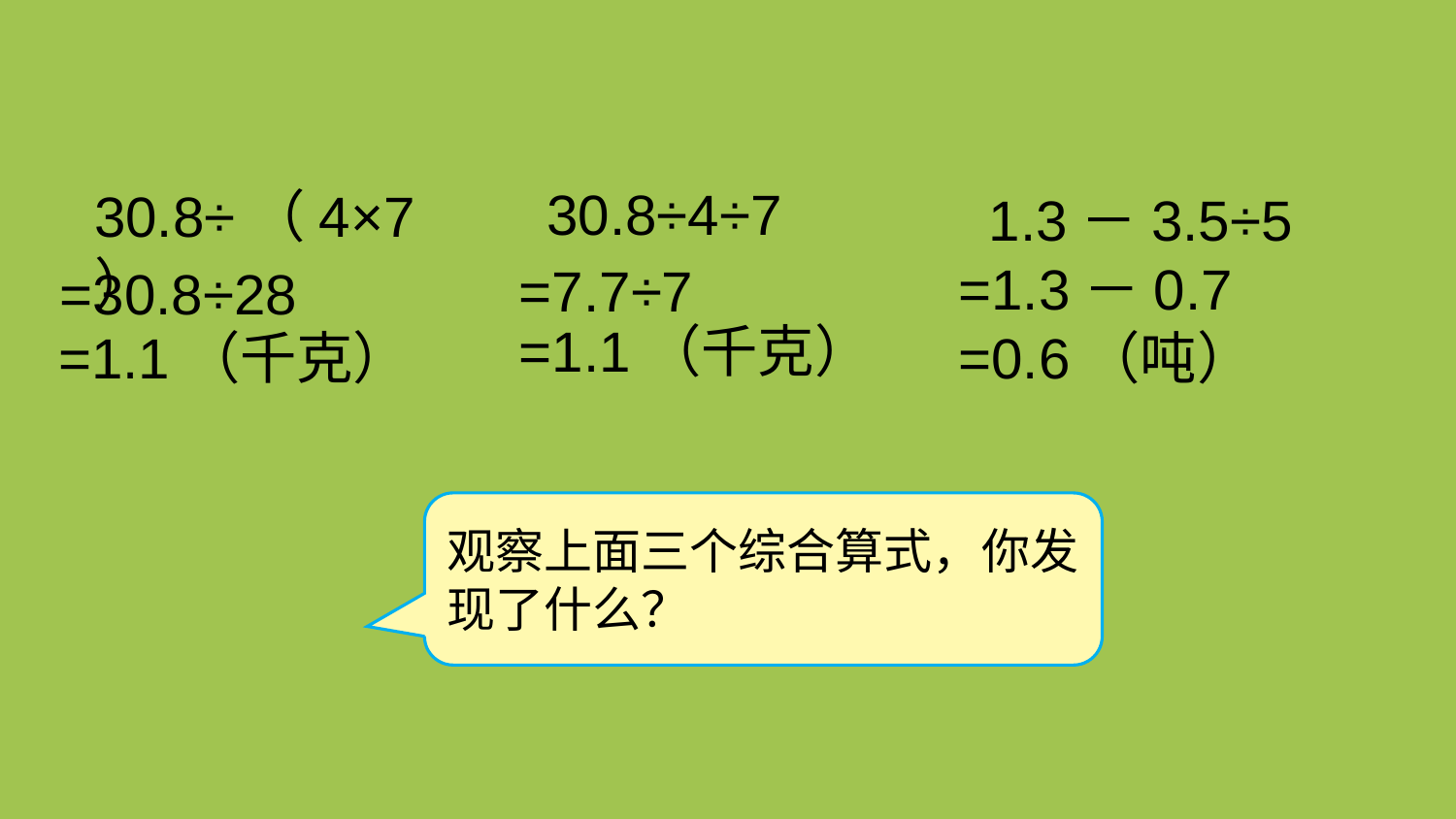

30.8÷4÷7
=7.7÷7
=1.1（千克）
30.8÷（4×7）
=30.8÷28
=1.1（千克）
1.3－3.5÷5
=1.3－0.7
=0.6（吨）
观察上面三个综合算式，你发现了什么？